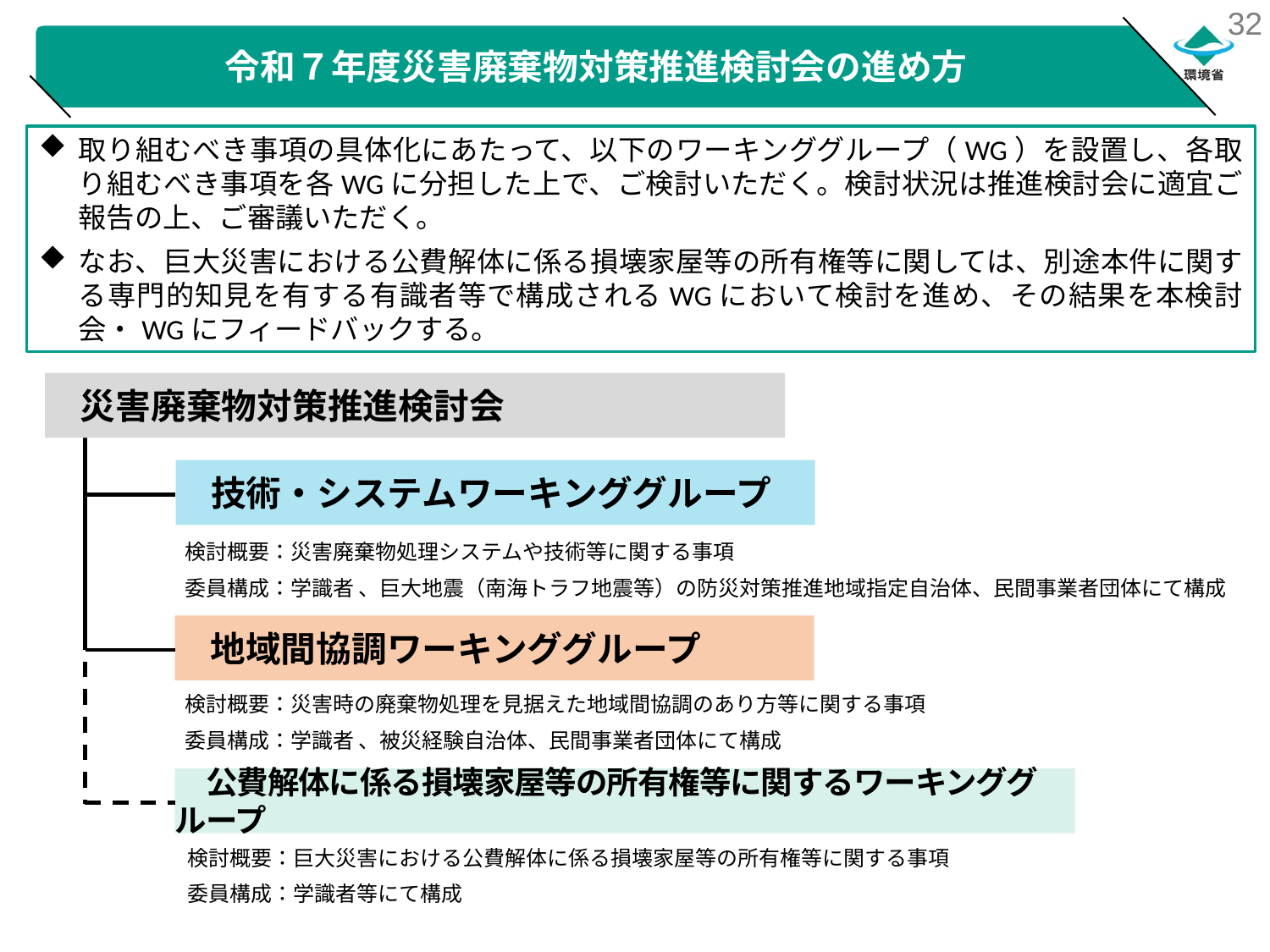

# 令和７年度災害廃棄物対策推進検討会の進め方
取り組むべき事項の具体化にあたって、以下のワーキンググループ（WG）を設置し、各取り組むべき事項を各WGに分担した上で、ご検討いただく。検討状況は推進検討会に適宜ご報告の上、ご審議いただく。
なお、巨大災害における公費解体に係る損壊家屋等の所有権等に関しては、別途本件に関する専門的知見を有する有識者等で構成されるWGにおいて検討を進め、その結果を本検討会・WGにフィードバックする。
　災害廃棄物対策推進検討会
　技術・システムワーキンググループ
検討概要：災害廃棄物処理システムや技術等に関する事項
委員構成：学識者 、巨大地震（南海トラフ地震等）の防災対策推進地域指定自治体、民間事業者団体にて構成
　地域間協調ワーキンググループ
検討概要：災害時の廃棄物処理を見据えた地域間協調のあり方等に関する事項
委員構成：学識者 、被災経験自治体、民間事業者団体にて構成
　公費解体に係る損壊家屋等の所有権等に関するワーキンググループ
検討概要：巨大災害における公費解体に係る損壊家屋等の所有権等に関する事項
委員構成：学識者等にて構成